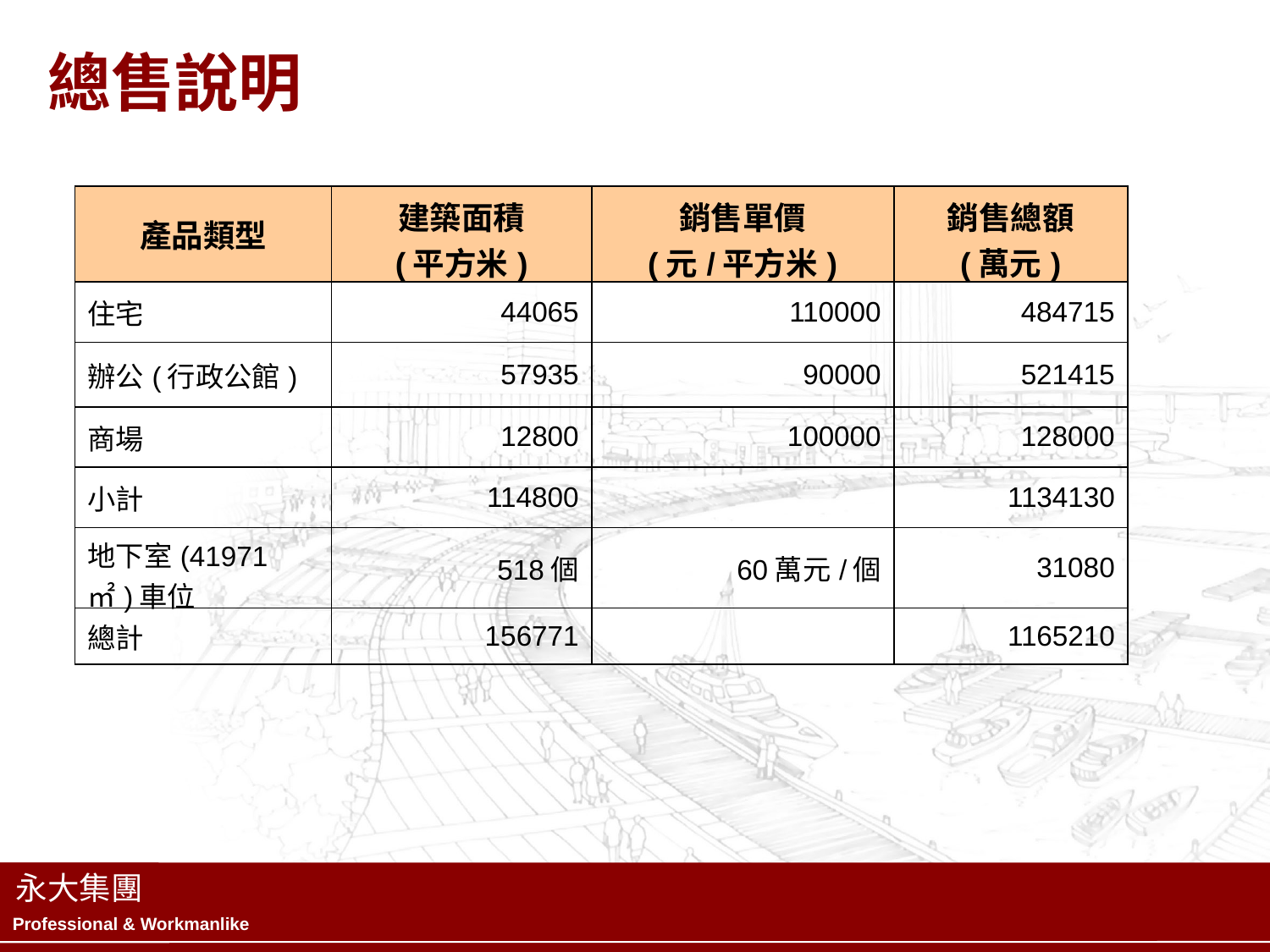

總售說明
| 產品類型 | 建築面積 (平方米) | 銷售單價 (元/平方米) | 銷售總額 (萬元) |
| --- | --- | --- | --- |
| 住宅 | 44065 | 110000 | 484715 |
| 辦公(行政公館) | 57935 | 90000 | 521415 |
| 商場 | 12800 | 100000 | 128000 |
| 小計 | 114800 |  | 1134130 |
| 地下室(41971 ㎡)車位 | 518個 | 60萬元/個 | 31080 |
| 總計 | 156771 |  | 1165210 |